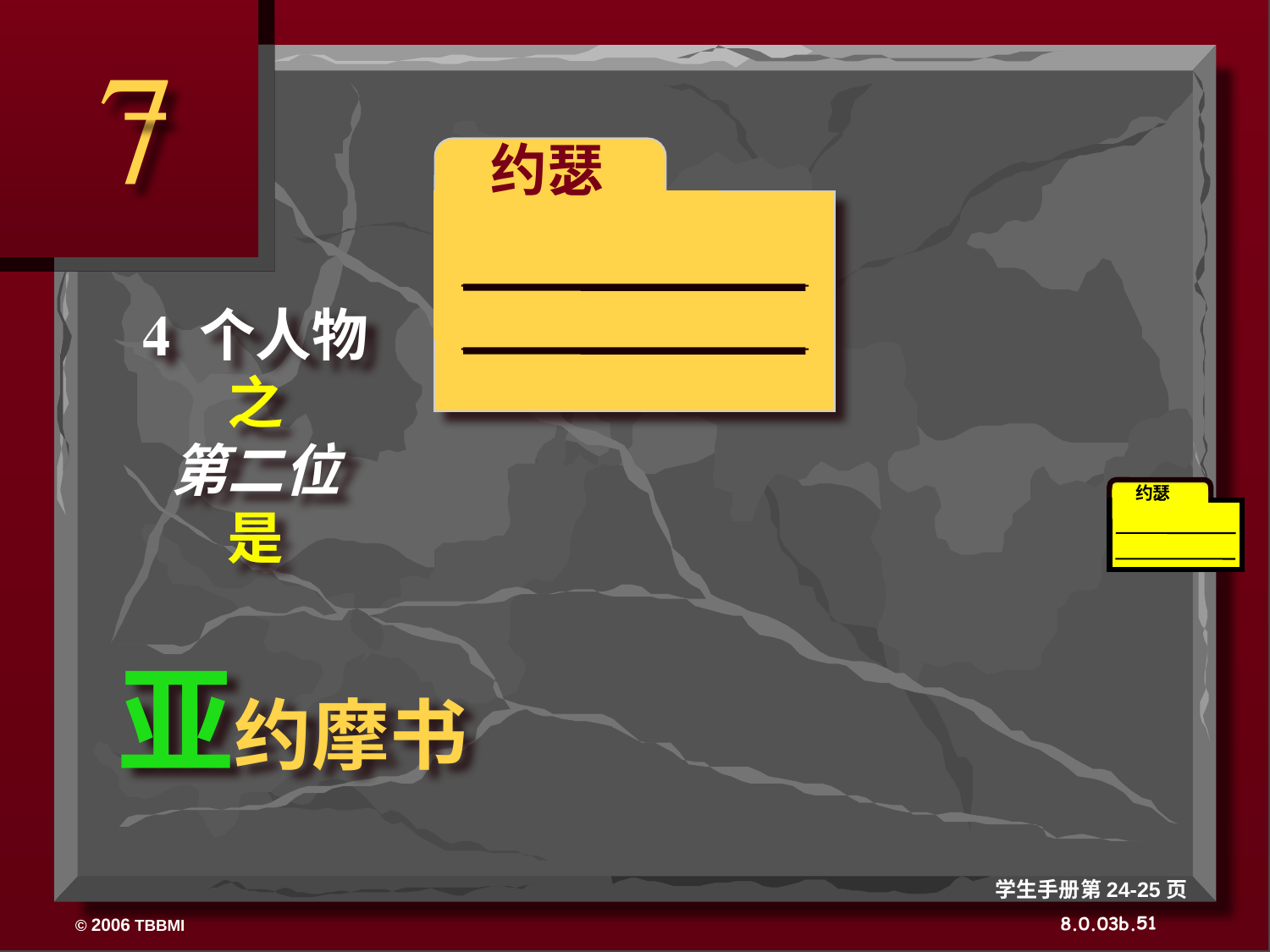

7

约瑟
ABRAHAM

4 个人物
之
第二位
是

约瑟

亚约摩书
学生手册第24-25页

51